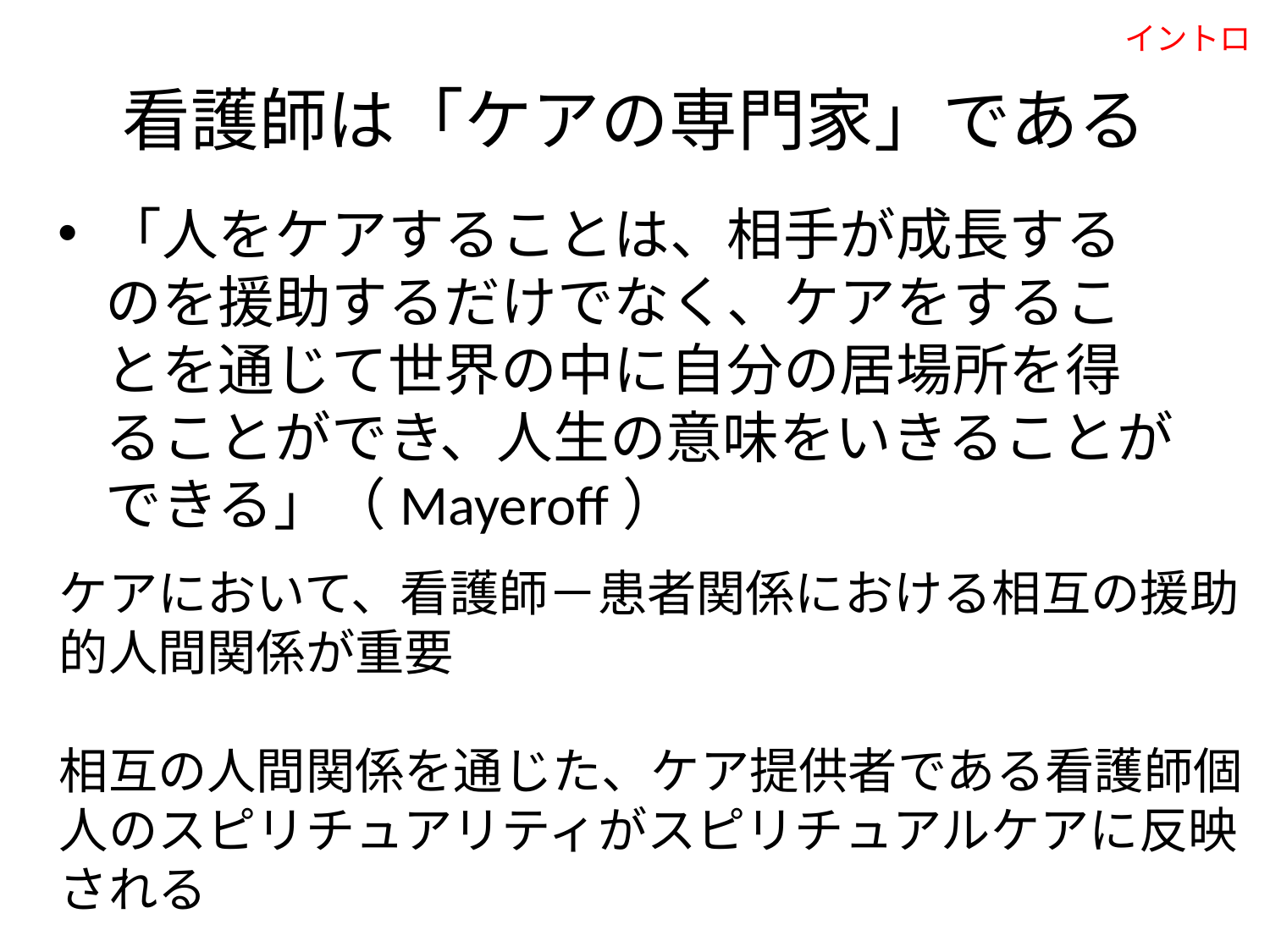

イントロ
# 看護師は「ケアの専門家」である
「人をケアすることは、相手が成長するのを援助するだけでなく、ケアをすることを通じて世界の中に自分の居場所を得ることができ、人生の意味をいきることができる」（Mayeroff）
ケアにおいて、看護師－患者関係における相互の援助的人間関係が重要

相互の人間関係を通じた、ケア提供者である看護師個人のスピリチュアリティがスピリチュアルケアに反映される